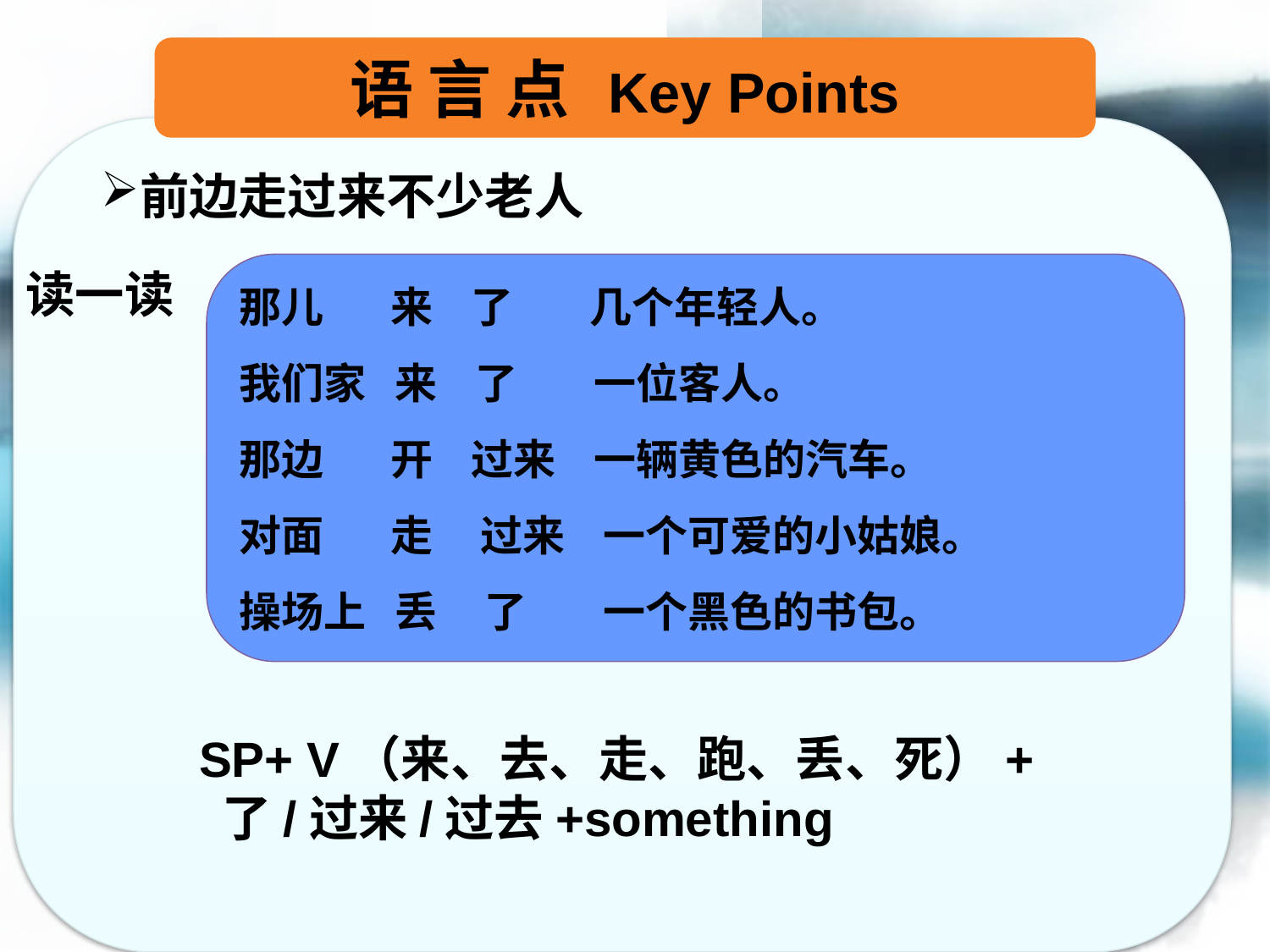

语 言 点  Key Points

前边走过来不少老人

那儿       来    了        几个年轻人。
我们家   来    了        一位客人。
那边       开    过来    一辆黄色的汽车。
对面       走     过来    一个可爱的小姑娘。
操场上   丢     了        一个黑色的书包。

读一读
SP+ V（来、去、走、跑、丢、死）+
 了/过来/过去+something